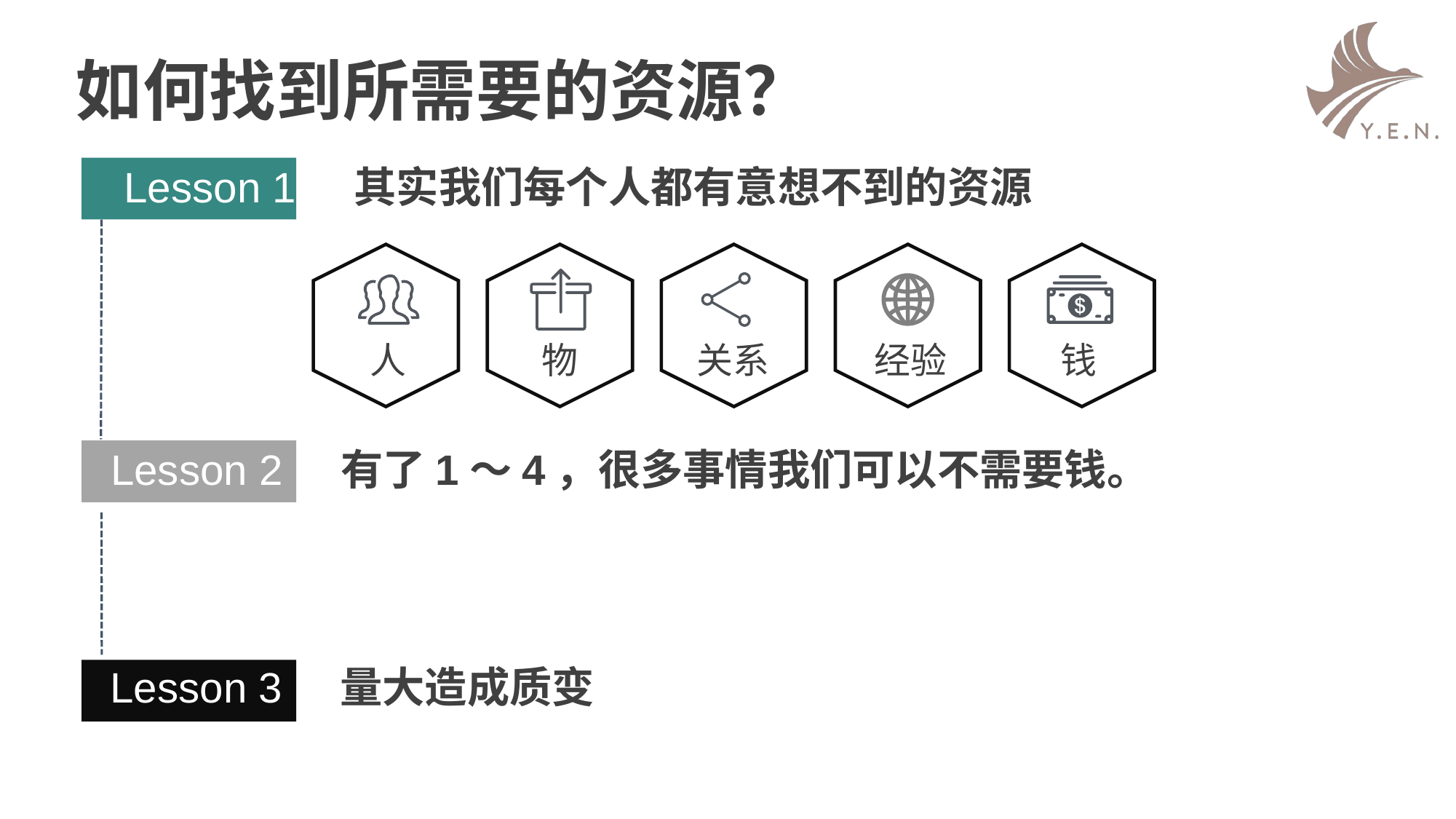

# 如何找到所需要的资源？
Lesson 1    其实我们每个人都有意想不到的资源

人
物
关系
经验
钱
Lesson 2    有了1～4，很多事情我们可以不需要钱。

Lesson 3    量大造成质变